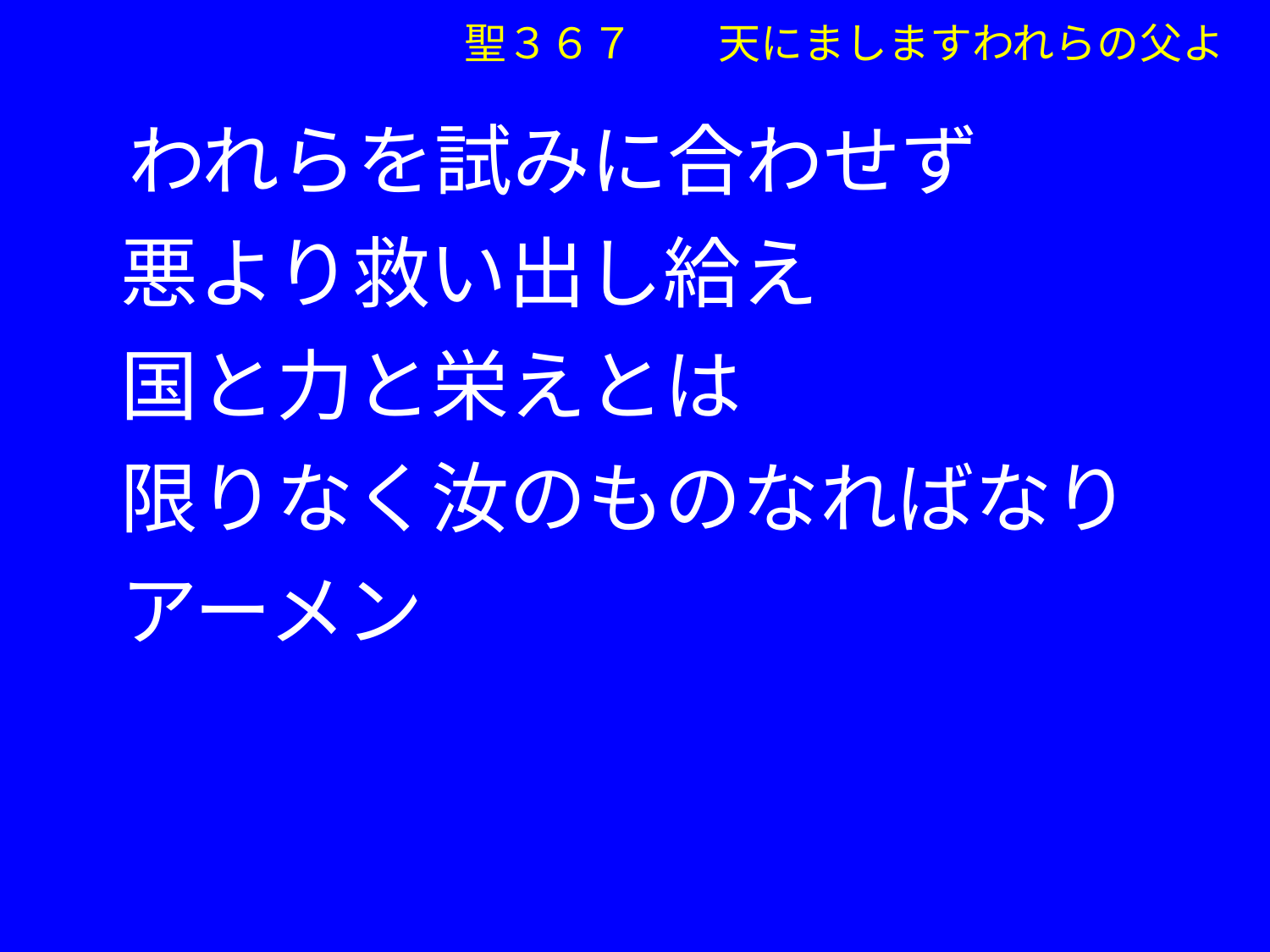

われらを試みに合わせず
　悪より救い出し給え
　国と力と栄えとは
　限りなく汝のものなればなり
　アーメン

聖３６７　　天にましますわれらの父よ